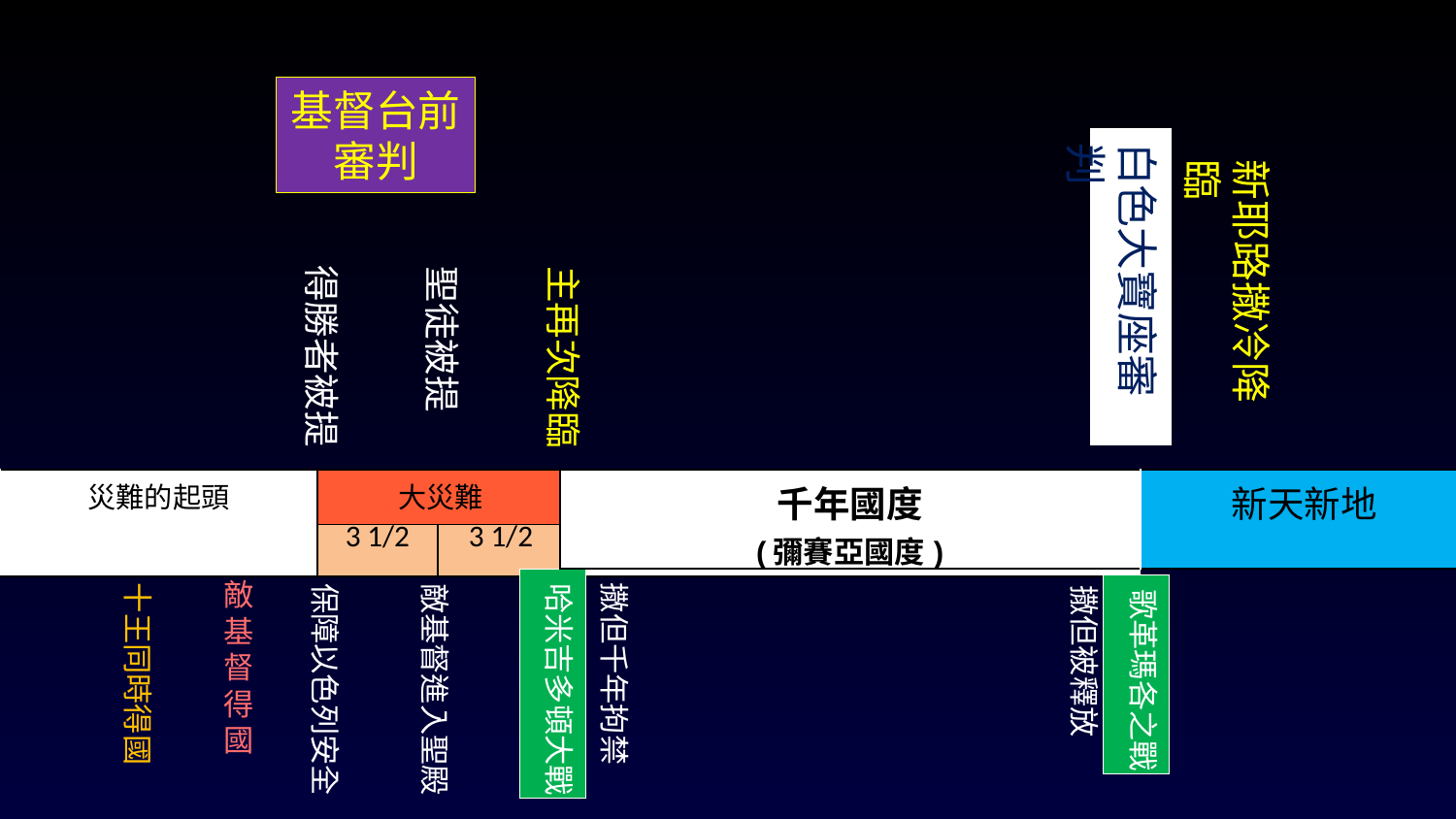

基督台前
審判
白色大寶座審判
新耶路撒冷降臨
得勝者被提
主再次降臨
聖徒被提
|  |
| --- |
| 災難的起頭 | 大災難 |  |  |
| --- | --- | --- | --- |
|  | 3 1/2 | 3 1/2 |  |
| 千年國度 (彌賽亞國度) |
| --- |
| 新天新地 |
| --- |
十王同時得國
敵基督得國
保障以色列安全
敵基督進入聖殿
哈米吉多頓大戰
撒但千年拘禁
撒但被釋放
歌革瑪各之戰